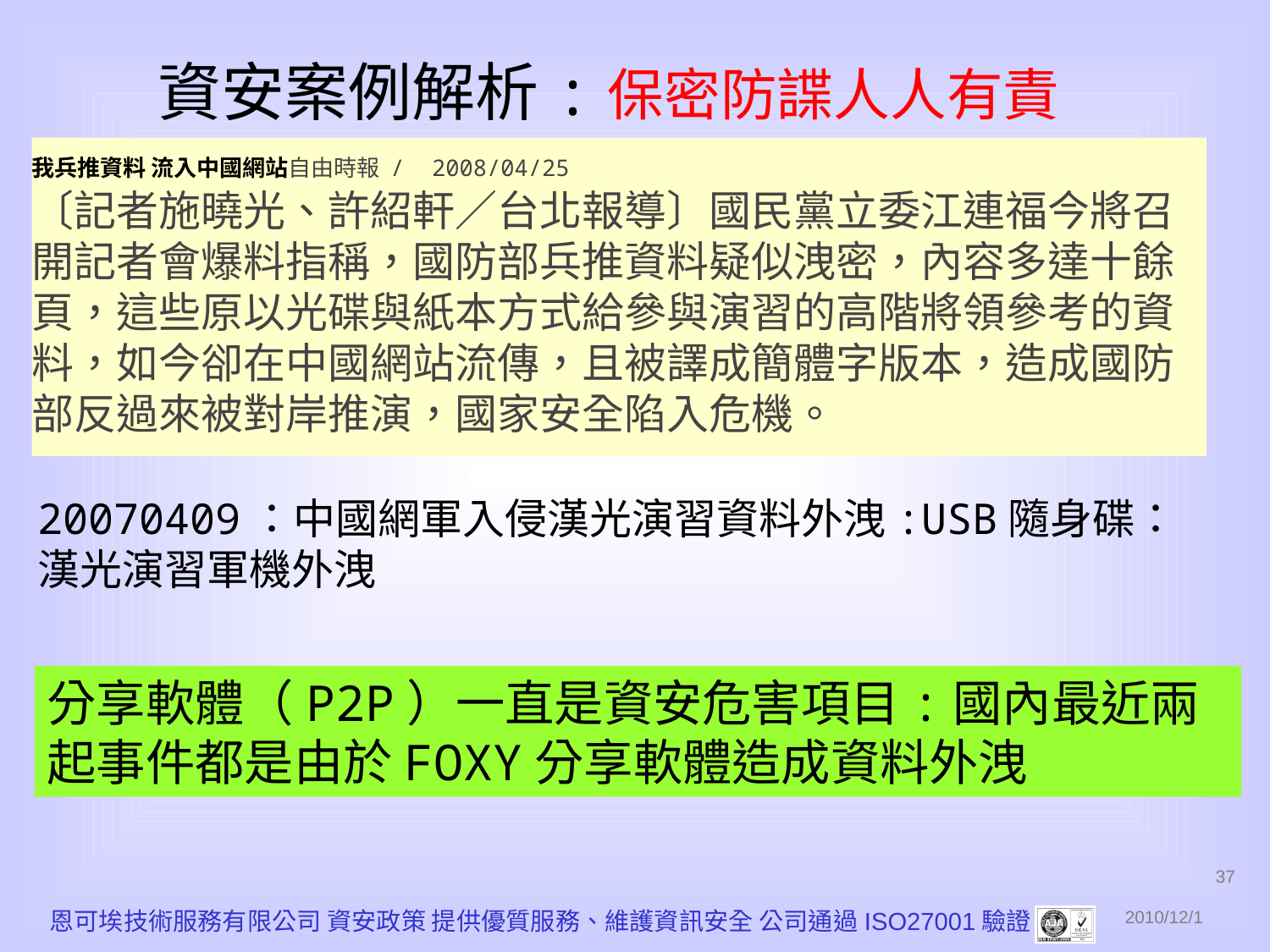

資安案例解析:保密防諜人人有責
# 我兵推資料 流入中國網站自由時報 /  2008/04/25 〔記者施曉光、許紹軒／台北報導〕國民黨立委江連福今將召開記者會爆料指稱，國防部兵推資料疑似洩密，內容多達十餘頁，這些原以光碟與紙本方式給參與演習的高階將領參考的資料，如今卻在中國網站流傳，且被譯成簡體字版本，造成國防部反過來被對岸推演，國家安全陷入危機。
20070409：中國網軍入侵漢光演習資料外洩:USB隨身碟：漢光演習軍機外洩
分享軟體（P2P）一直是資安危害項目:國內最近兩起事件都是由於FOXY分享軟體造成資料外洩
37
恩可埃技術服務有限公司 資安政策 提供優質服務、維護資訊安全 公司通過ISO27001驗證
2010/12/1